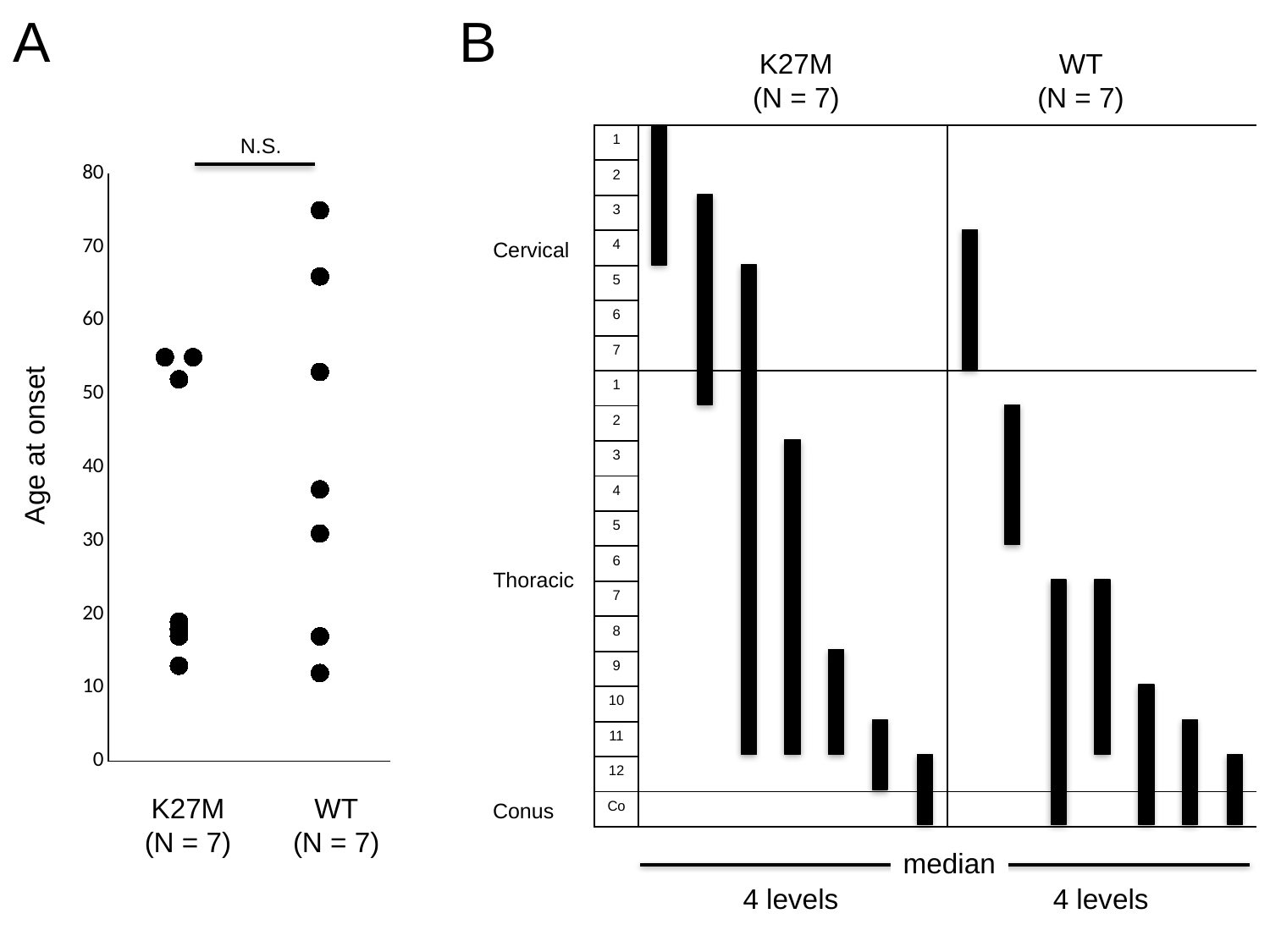

A
B
K27M
(N = 7)
WT
(N = 7)
| 1 |  |  |  |  |  |  |  |  |  |  |  |  |  |  |
| --- | --- | --- | --- | --- | --- | --- | --- | --- | --- | --- | --- | --- | --- | --- |
| 2 |  |  |  |  |  |  |  |  |  |  |  |  |  |  |
| 3 |  |  |  |  |  |  |  |  |  |  |  |  |  |  |
| 4 |  |  |  |  |  |  |  |  |  |  |  |  |  |  |
| 5 |  |  |  |  |  |  |  |  |  |  |  |  |  |  |
| 6 |  |  |  |  |  |  |  |  |  |  |  |  |  |  |
| 7 |  |  |  |  |  |  |  |  |  |  |  |  |  |  |
| 1 |  |  |  |  |  |  |  |  |  |  |  |  |  |  |
| 2 |  |  |  |  |  |  |  |  |  |  |  |  |  |  |
| 3 |  |  |  |  |  |  |  |  |  |  |  |  |  |  |
| 4 |  |  |  |  |  |  |  |  |  |  |  |  |  |  |
| 5 |  |  |  |  |  |  |  |  |  |  |  |  |  |  |
| 6 |  |  |  |  |  |  |  |  |  |  |  |  |  |  |
| 7 |  |  |  |  |  |  |  |  |  |  |  |  |  |  |
| 8 |  |  |  |  |  |  |  |  |  |  |  |  |  |  |
| 9 |  |  |  |  |  |  |  |  |  |  |  |  |  |  |
| 10 |  |  |  |  |  |  |  |  |  |  |  |  |  |  |
| 11 |  |  |  |  |  |  |  |  |  |  |  |  |  |  |
| 12 |  |  |  |  |  |  |  |  |  |  |  |  |  |  |
| Co |  |  |  |  |  |  |  |  |  |  |  |  |  |  |

N.S.

### Chart

| Category | Y の値 |
|---|---|

Cervical

Age at onset

Thoracic

K27M
(N = 7)
WT
(N = 7)
Conus
median
4 levels
4 levels